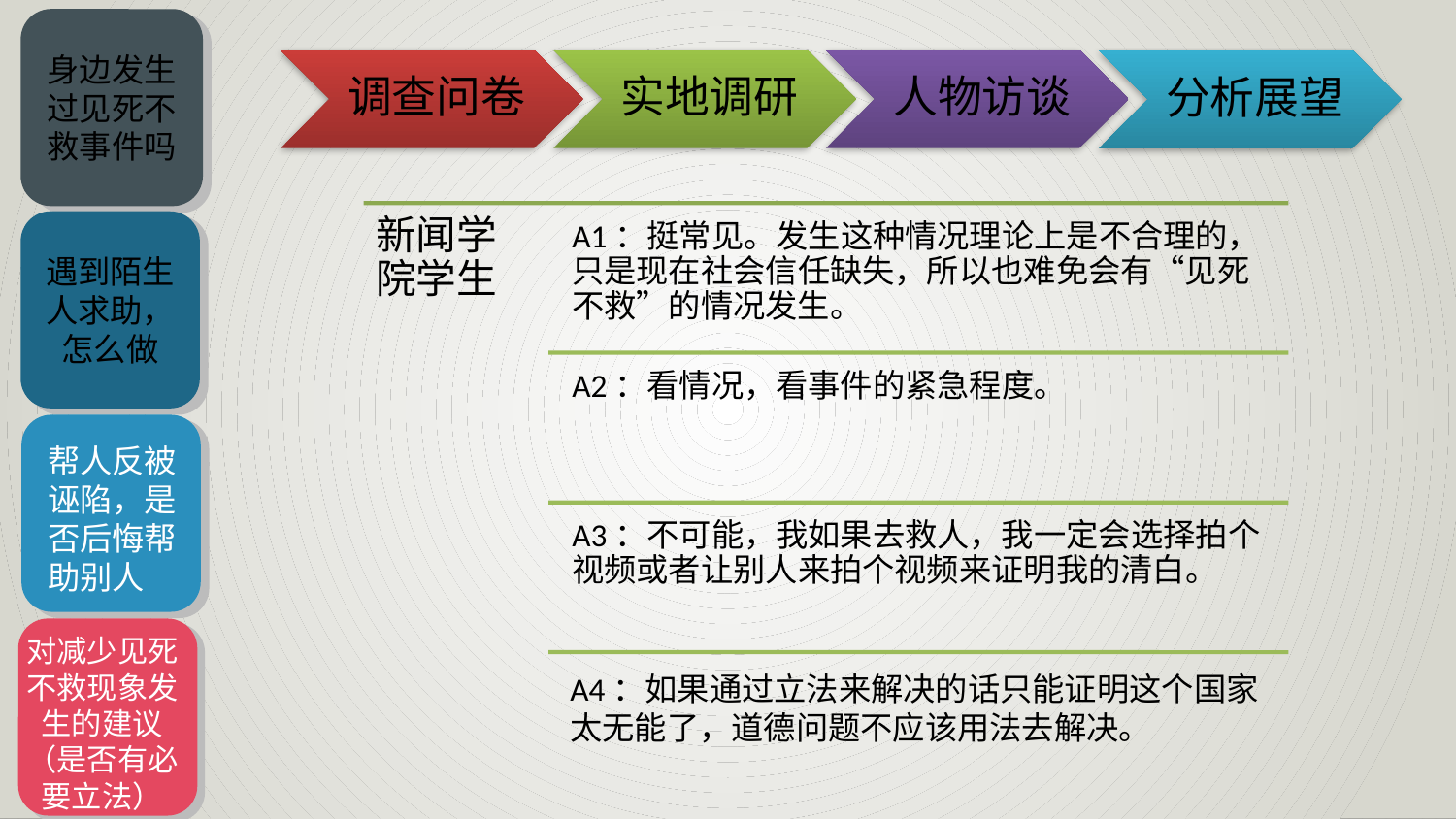

身边发生过见死不救事件吗

调查问卷
实地调研
人物访谈
分析展望
新闻学院学生
A1：挺常见。发生这种情况理论上是不合理的，只是现在社会信任缺失，所以也难免会有“见死不救”的情况发生。
A2：看情况，看事件的紧急程度。
A3：不可能，我如果去救人，我一定会选择拍个视频或者让别人来拍个视频来证明我的清白。
遇到陌生人求助，怎么做

帮人反被诬陷，是否后悔帮助别人

对减少见死不救现象发生的建议（是否有必要立法）
A4：如果通过立法来解决的话只能证明这个国家太无能了，道德问题不应该用法去解决。